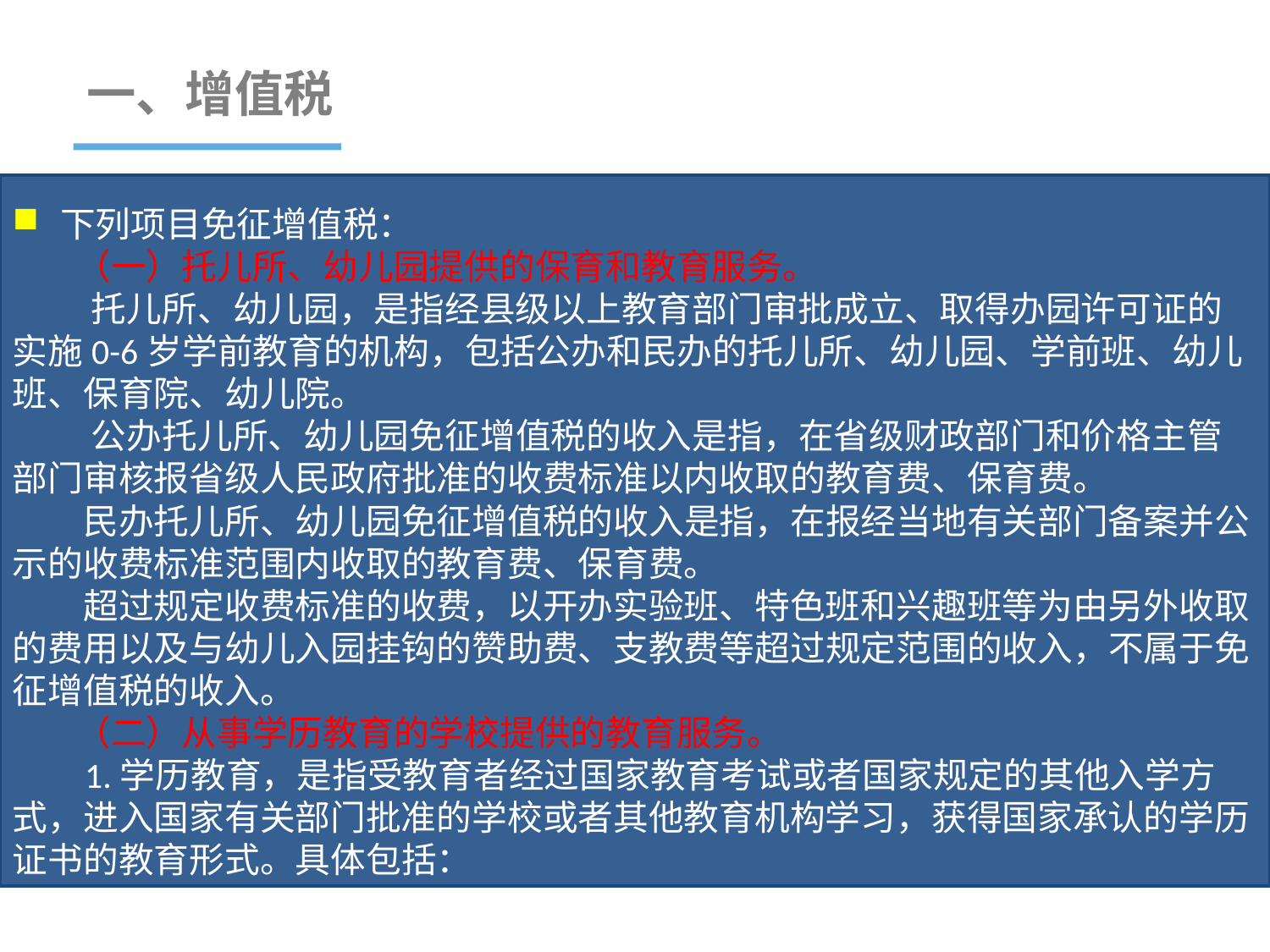

一、增值税
下列项目免征增值税：
       （一）托儿所、幼儿园提供的保育和教育服务。
         托儿所、幼儿园，是指经县级以上教育部门审批成立、取得办园许可证的实施0-6岁学前教育的机构，包括公办和民办的托儿所、幼儿园、学前班、幼儿班、保育院、幼儿院。
         公办托儿所、幼儿园免征增值税的收入是指，在省级财政部门和价格主管部门审核报省级人民政府批准的收费标准以内收取的教育费、保育费。
　　民办托儿所、幼儿园免征增值税的收入是指，在报经当地有关部门备案并公示的收费标准范围内收取的教育费、保育费。
　　超过规定收费标准的收费，以开办实验班、特色班和兴趣班等为由另外收取的费用以及与幼儿入园挂钩的赞助费、支教费等超过规定范围的收入，不属于免征增值税的收入。
       （二）从事学历教育的学校提供的教育服务。
         1.学历教育，是指受教育者经过国家教育考试或者国家规定的其他入学方式，进入国家有关部门批准的学校或者其他教育机构学习，获得国家承认的学历证书的教育形式。具体包括：